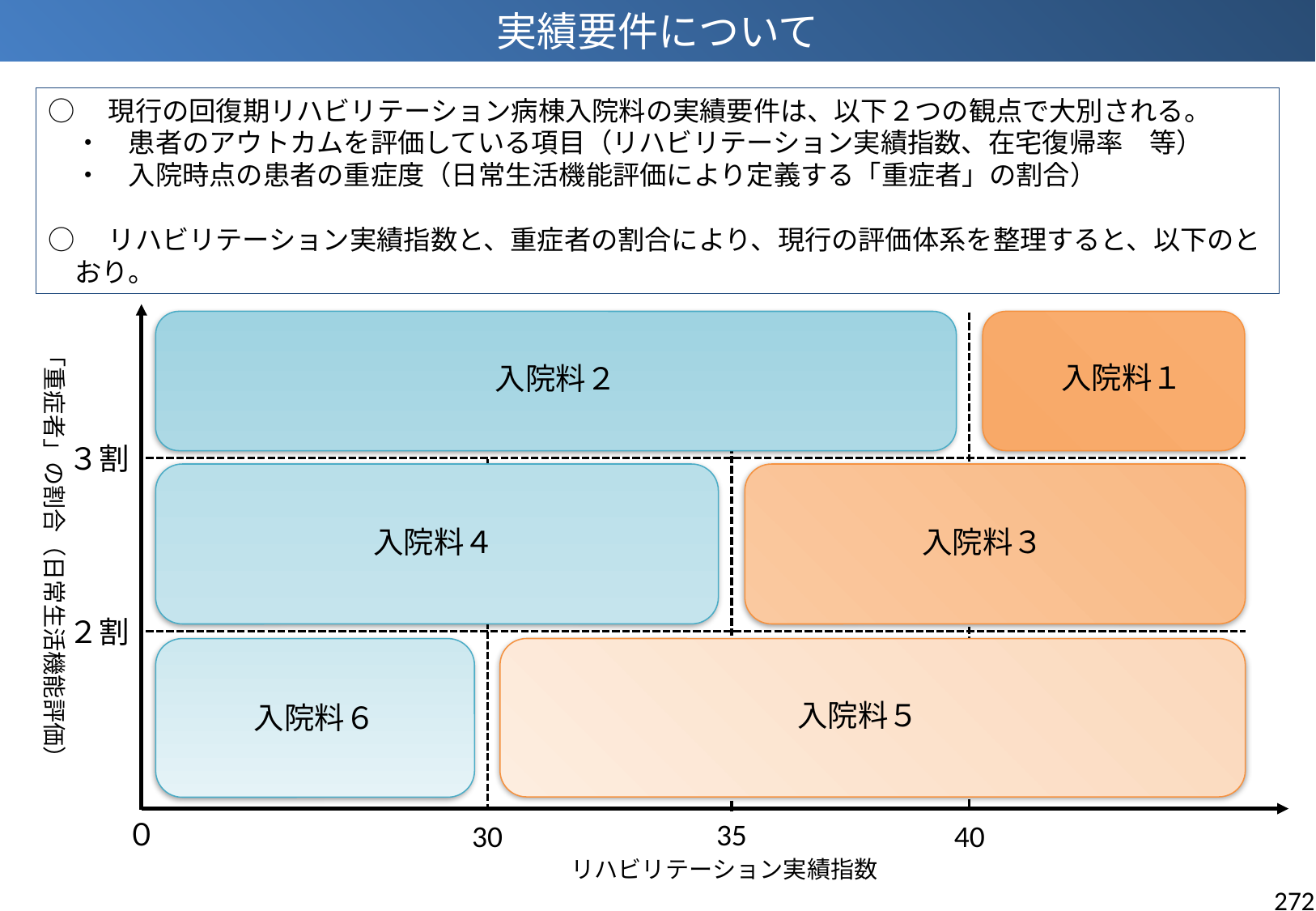

実績要件について
○　現行の回復期リハビリテーション病棟入院料の実績要件は、以下２つの観点で大別される。
・　患者のアウトカムを評価している項目（リハビリテーション実績指数、在宅復帰率　等）
・　入院時点の患者の重症度（日常生活機能評価により定義する「重症者」の割合）

○　リハビリテーション実績指数と、重症者の割合により、現行の評価体系を整理すると、以下のとおり。

入院料１
入院料２
「重症者」の割合（日常生活機能評価）
３割

入院料４
入院料３
２割

入院料５
入院料６
０
35
30
40
リハビリテーション実績指数
272